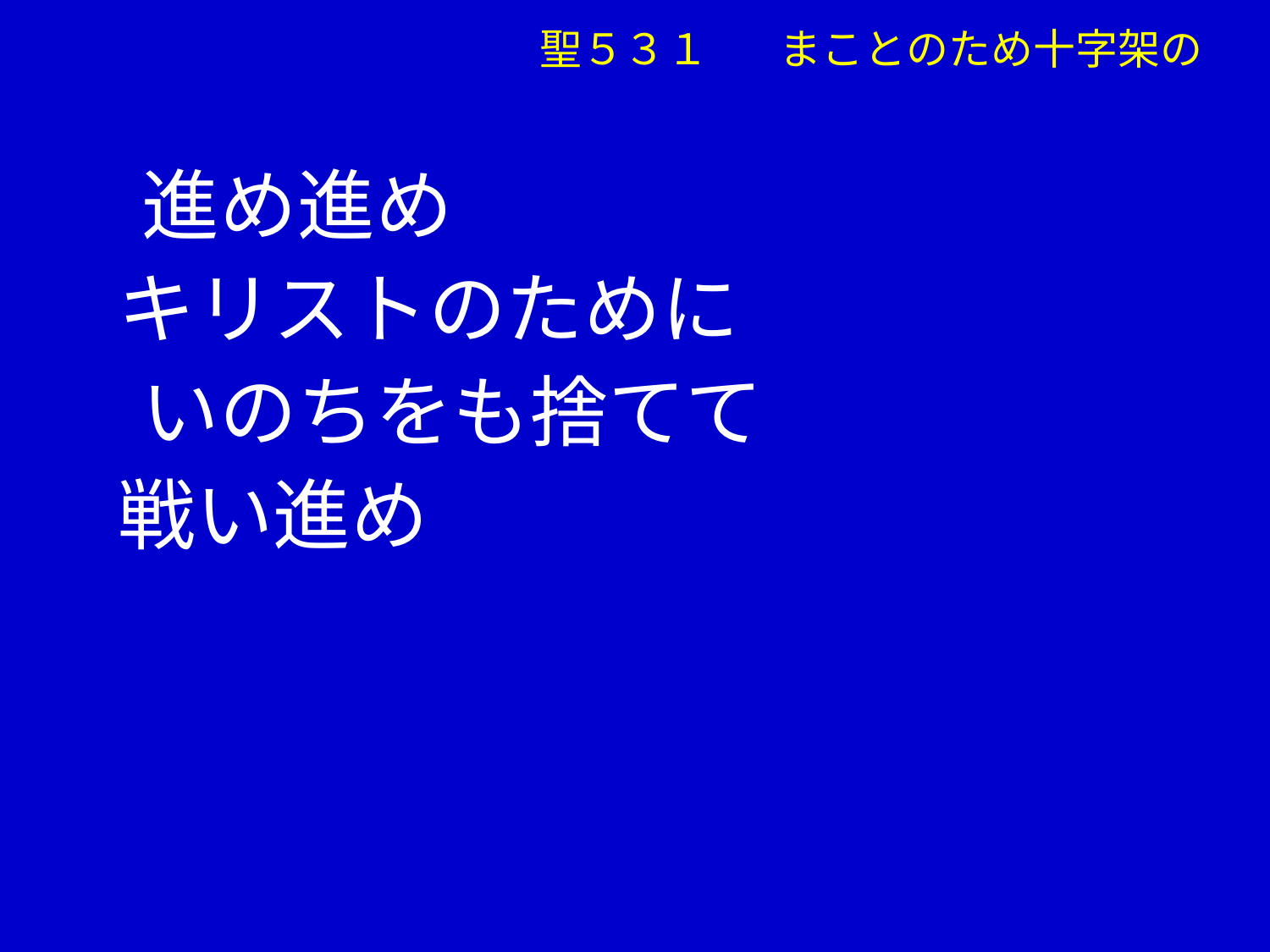

聖５３１   　まことのため十字架の
　 進め進め
   キリストのために
　 いのちをも捨てて
   戦い進め